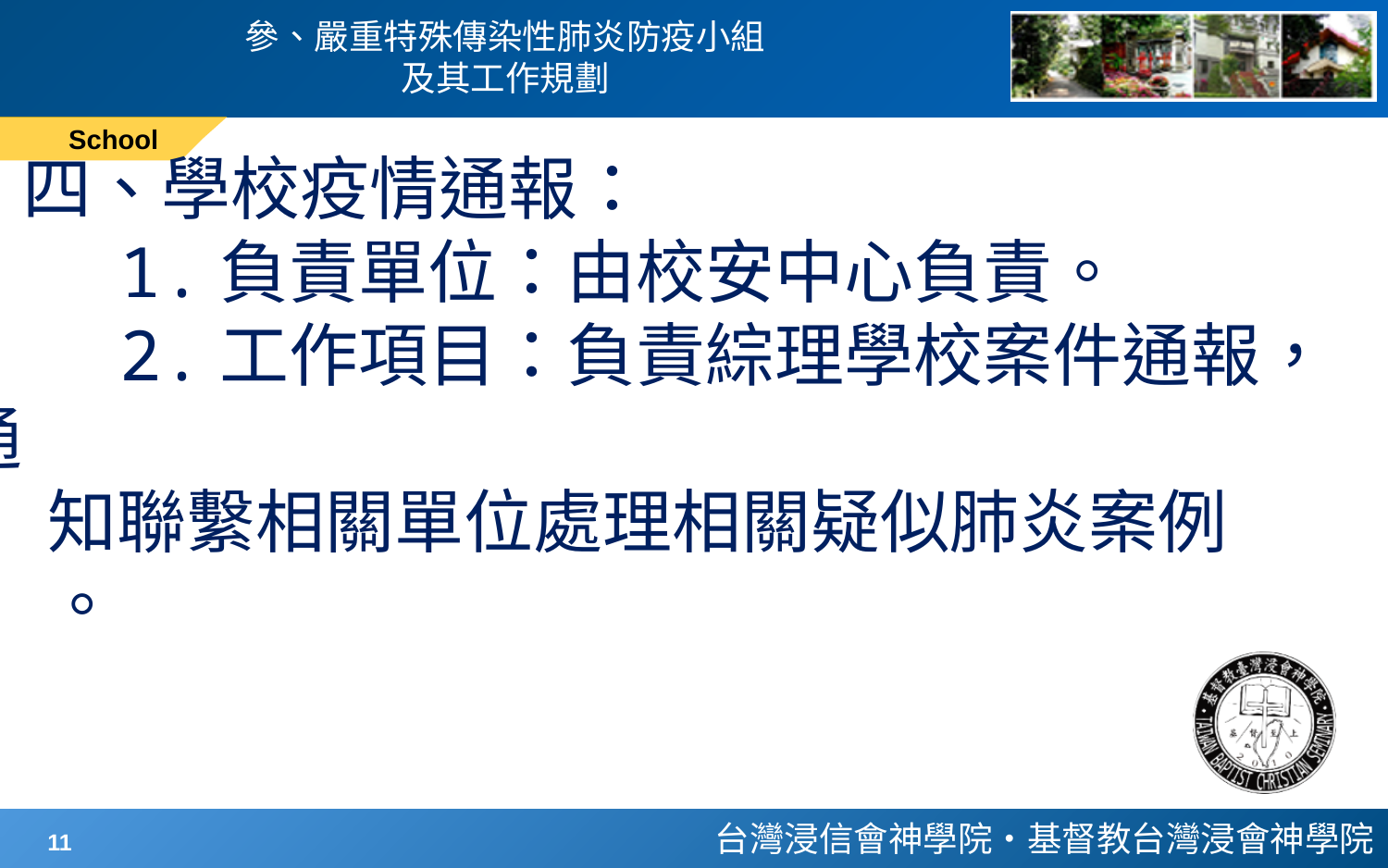

# 參、嚴重特殊傳染性肺炎防疫小組 及其工作規劃
School
四、學校疫情通報：
    1.負責單位：由校安中心負責。
    2.工作項目：負責綜理學校案件通報，通
     知聯繫相關單位處理相關疑似肺炎案例
     。